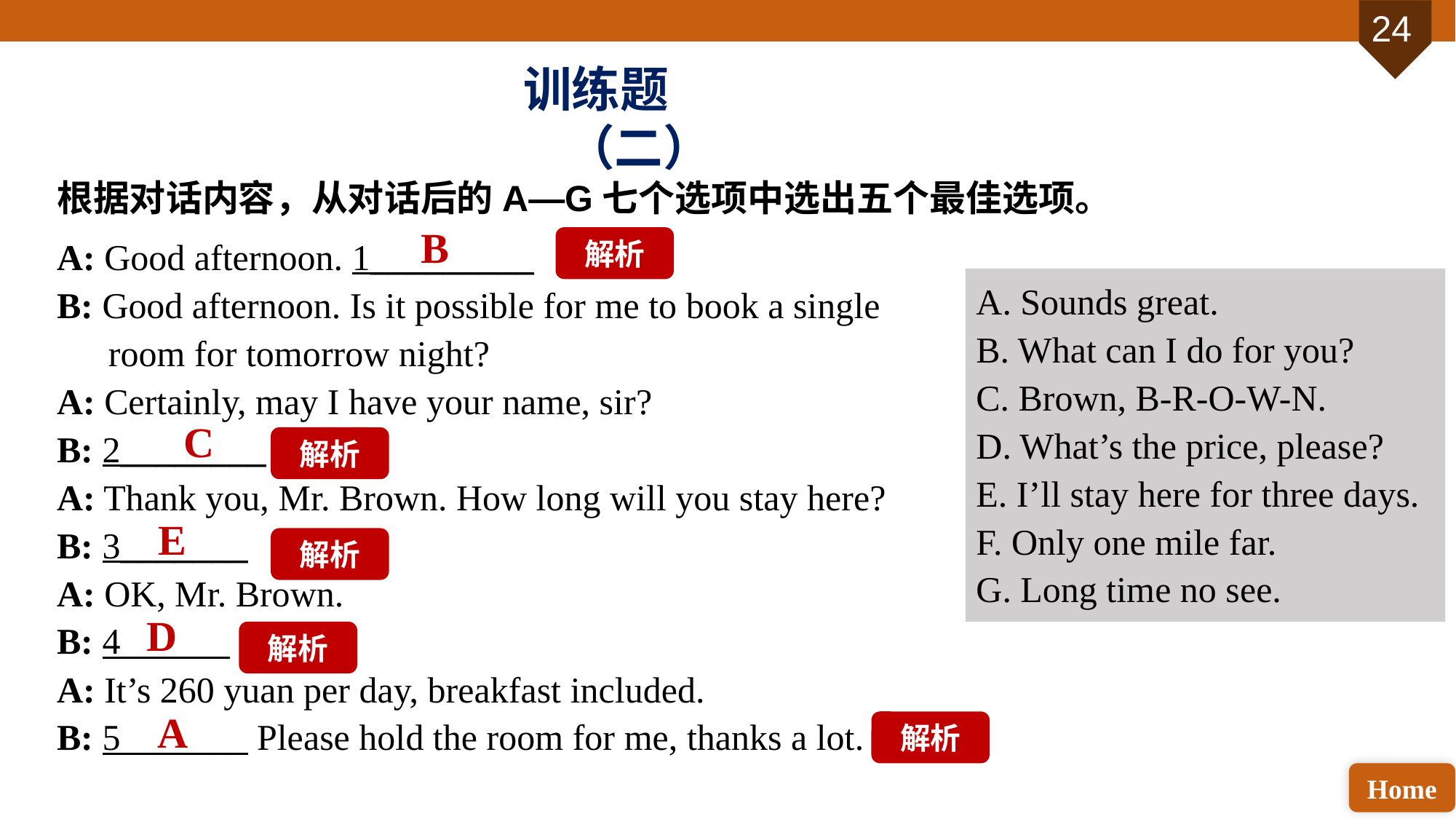

训练题（二）

根据对话内容，从对话后的A—G七个选项中选出五个最佳选项。
B
A: Good afternoon. 1_________
B: Good afternoon. Is it possible for me to book a single room for tomorrow night?
A: Certainly, may I have your name, sir?
B: 2________
A: Thank you, Mr. Brown. How long will you stay here?
B: 3_______
A: OK, Mr. Brown.
B: 4______
A: It’s 260 yuan per day, breakfast included.
B: 5_______ Please hold the room for me, thanks a lot.
解析
A. Sounds great.
B. What can I do for you?
C. Brown, B-R-O-W-N.
D. What’s the price, please?
E. I’ll stay here for three days.
F. Only one mile far.
G. Long time no see.
C
解析
E
解析
D
解析
A
解析